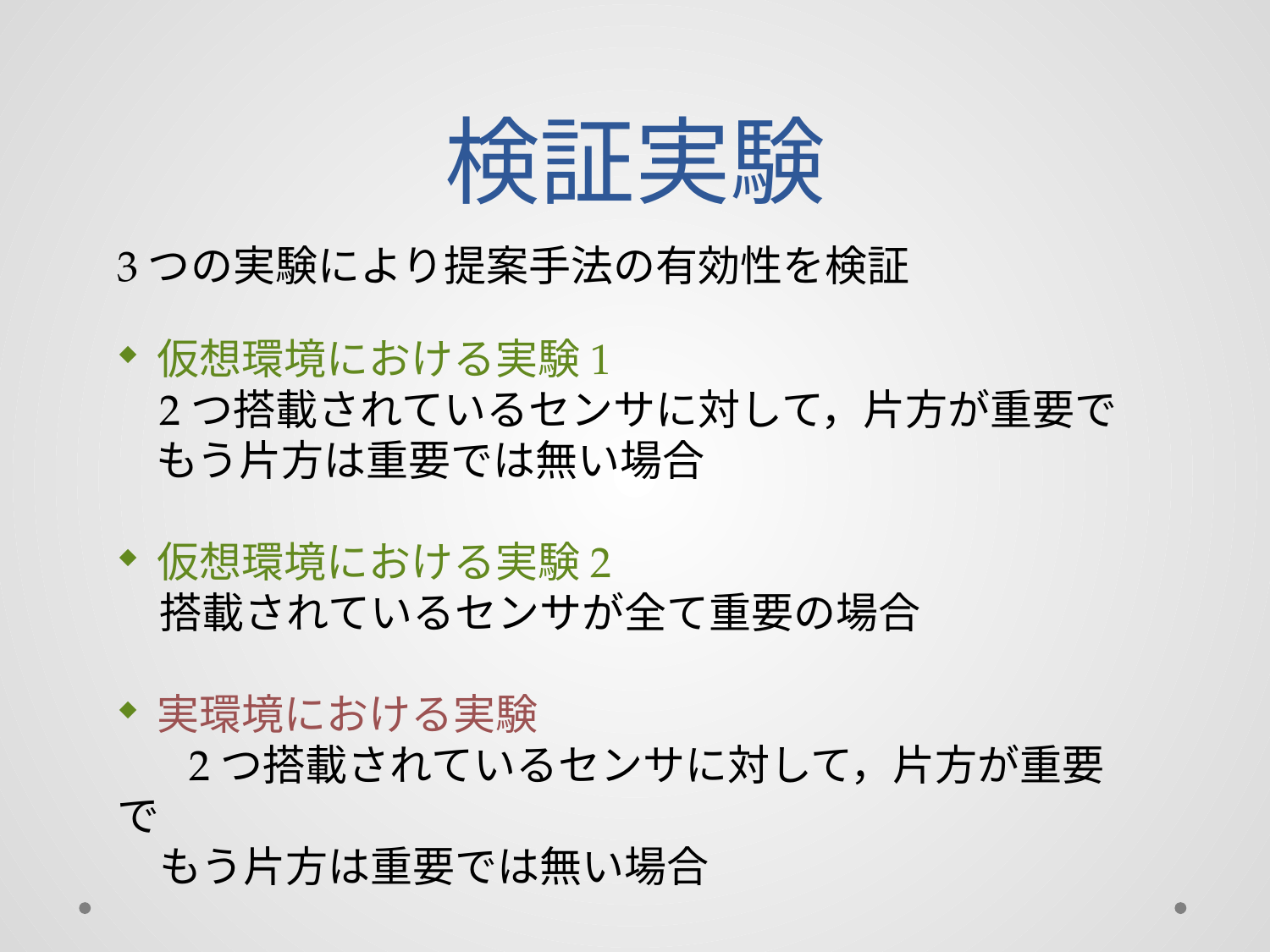

# 検証実験
3つの実験により提案手法の有効性を検証
仮想環境における実験1
    2つ搭載されているセンサに対して，片方が重要で
   もう片方は重要では無い場合

仮想環境における実験2
　搭載されているセンサが全て重要の場合

実環境における実験
 　2つ搭載されているセンサに対して，片方が重要で
　もう片方は重要では無い場合